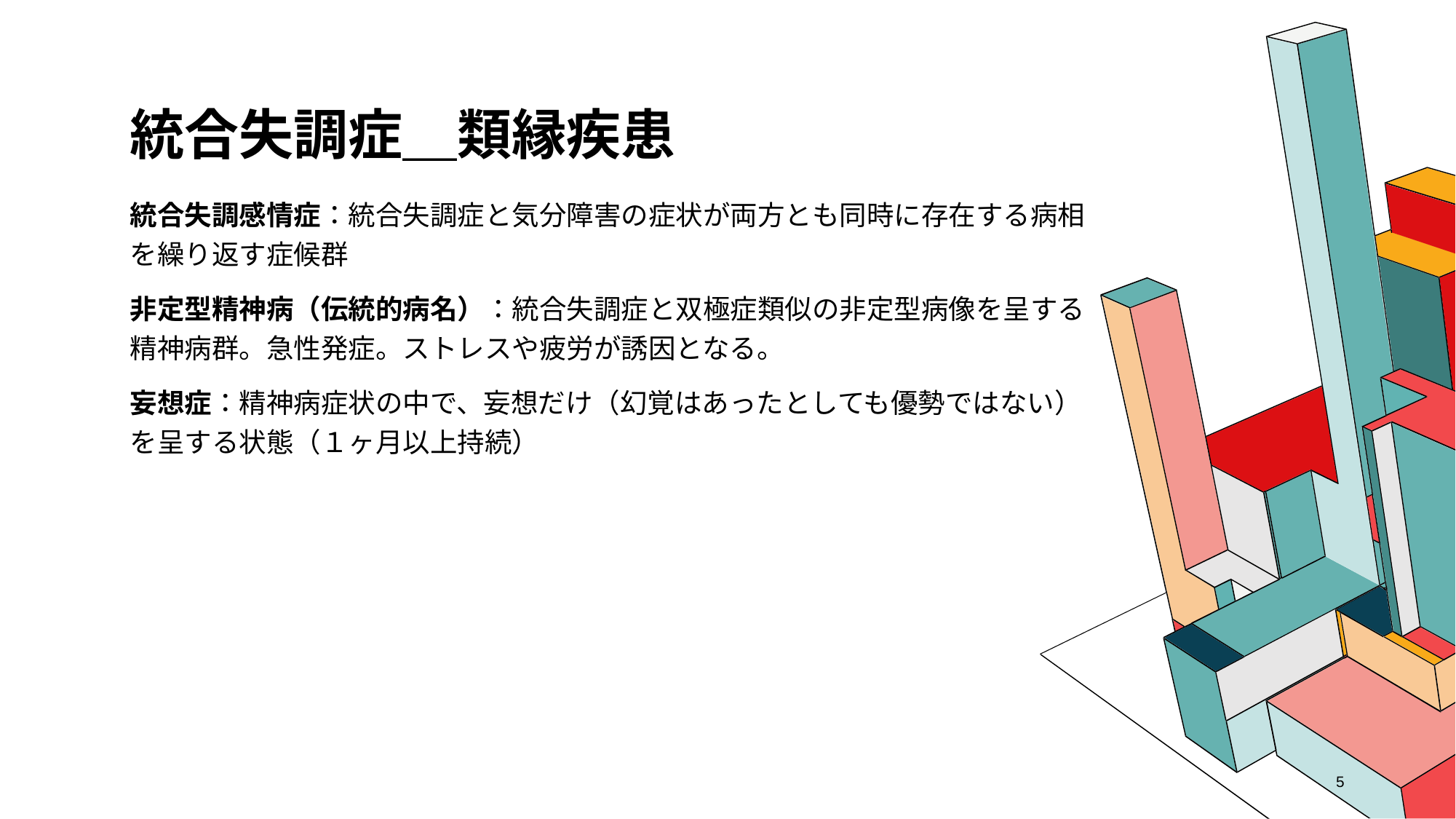

統合失調症＿類縁疾患
統合失調感情症：統合失調症と気分障害の症状が両方とも同時に存在する病相を繰り返す症候群
非定型精神病（伝統的病名）：統合失調症と双極症類似の非定型病像を呈する精神病群。急性発症。ストレスや疲労が誘因となる。
妄想症：精神病症状の中で、妄想だけ（幻覚はあったとしても優勢ではない）を呈する状態（１ヶ月以上持続）

5